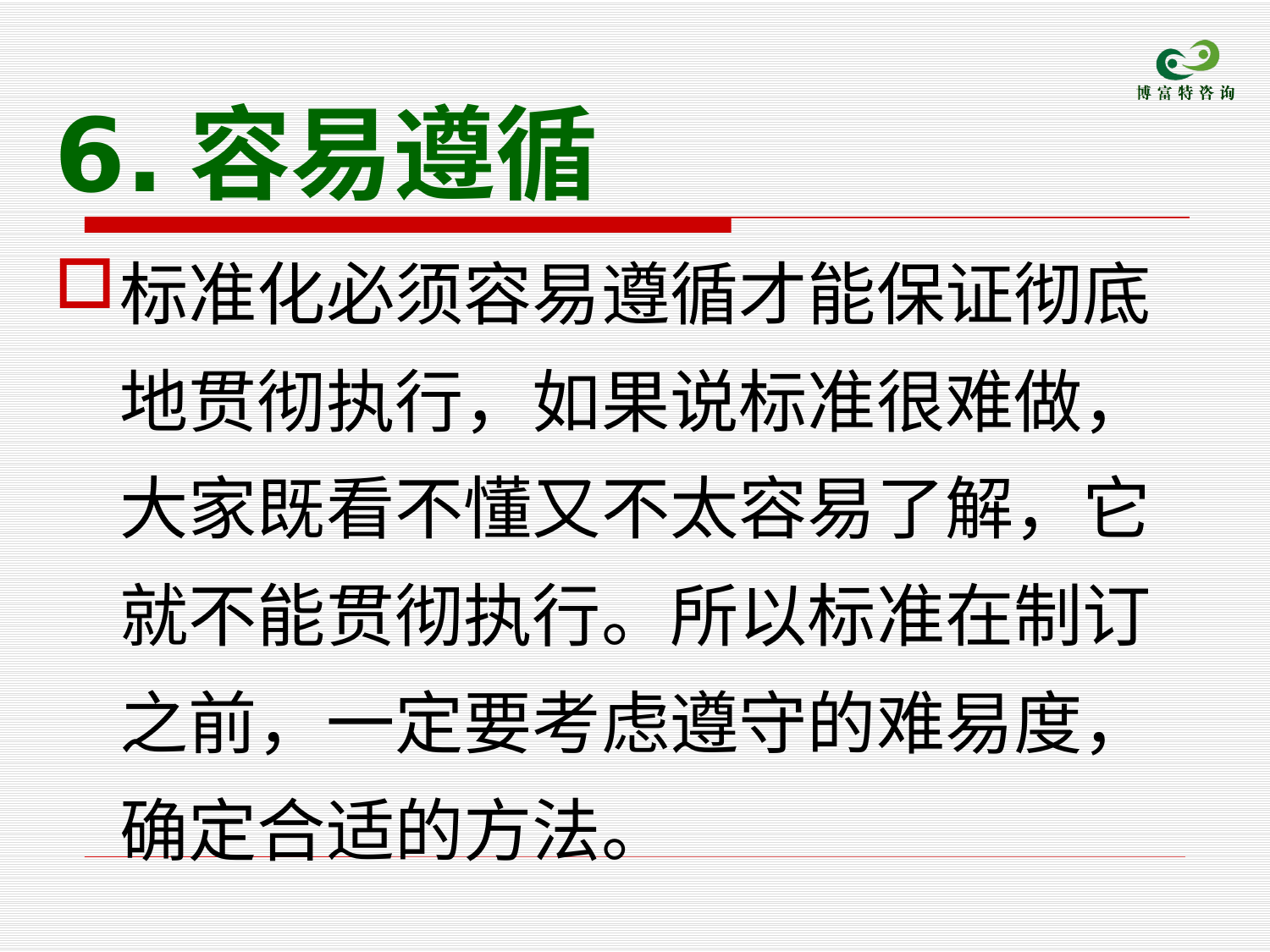

6.容易遵循
标准化必须容易遵循才能保证彻底地贯彻执行，如果说标准很难做，大家既看不懂又不太容易了解，它就不能贯彻执行。所以标准在制订之前，一定要考虑遵守的难易度，确定合适的方法。
575